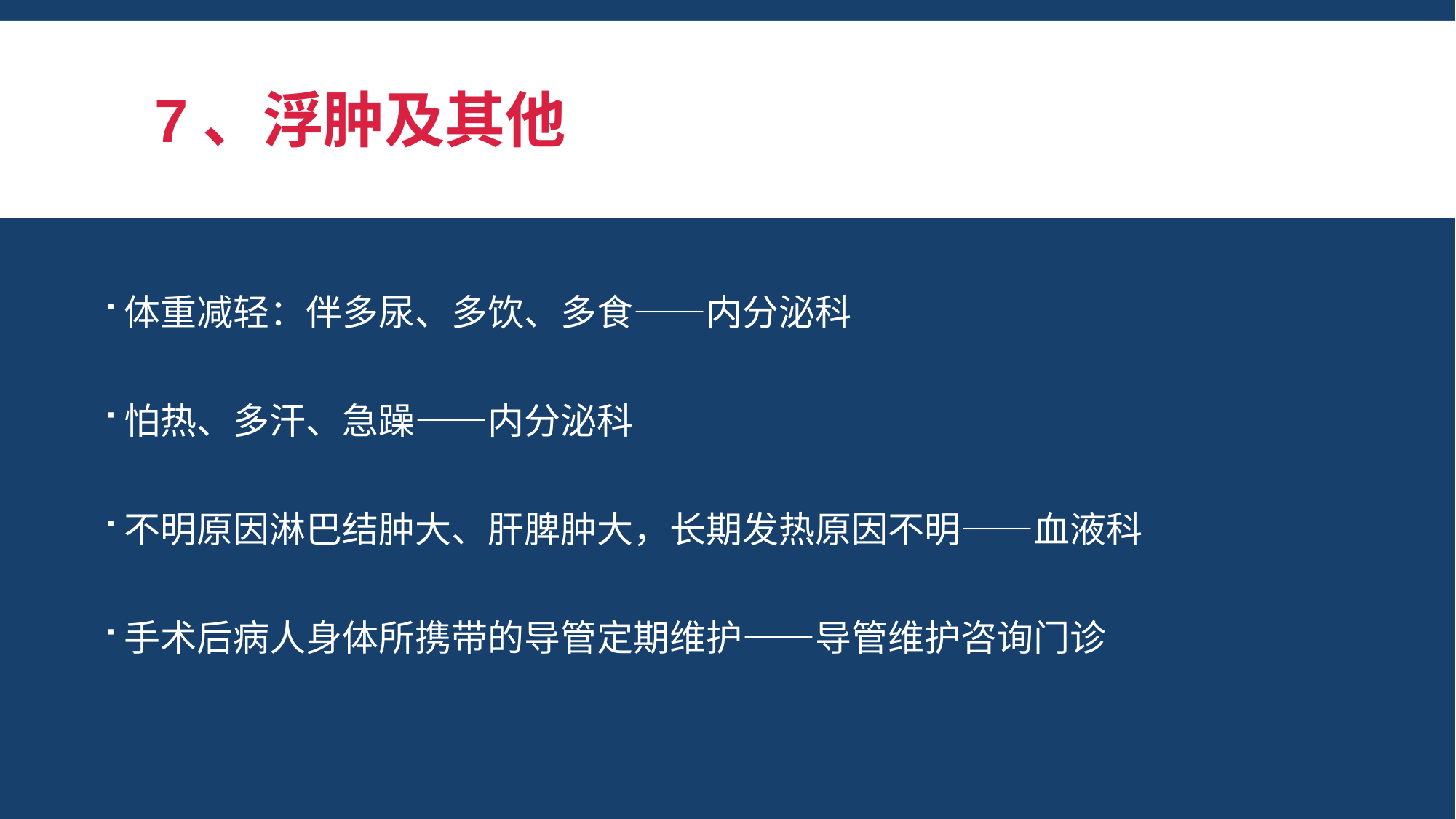

# 7、浮肿及其他
体重减轻：伴多尿、多饮、多食——内分泌科
怕热、多汗、急躁——内分泌科
不明原因淋巴结肿大、肝脾肿大，长期发热原因不明——血液科
手术后病人身体所携带的导管定期维护——导管维护咨询门诊